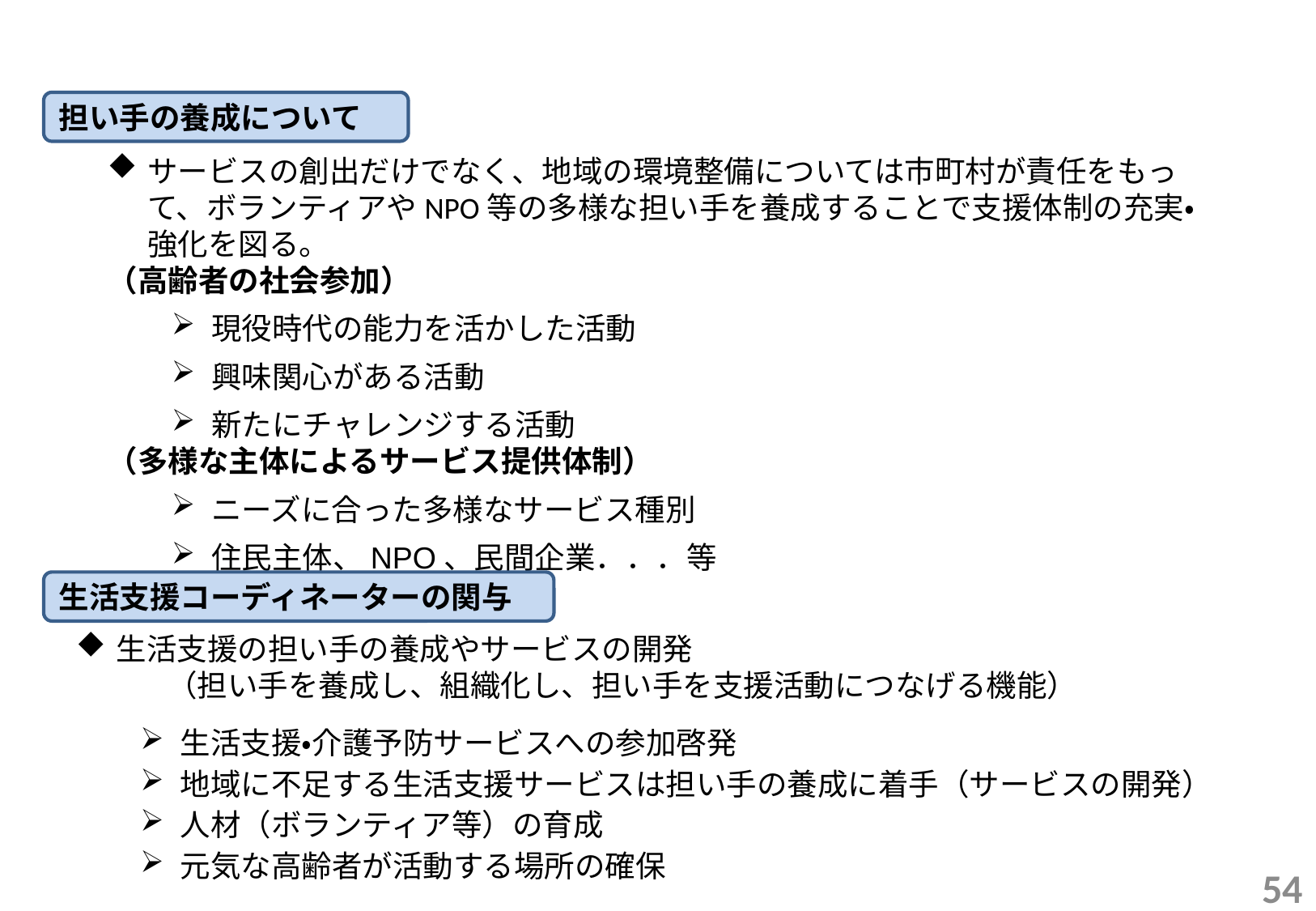

担い手の養成について
サービスの創出だけでなく、地域の環境整備については市町村が責任をもって、ボランティアやNPO等の多様な担い手を養成することで支援体制の充実・強化を図る。
（高齢者の社会参加）
現役時代の能力を活かした活動
興味関心がある活動
新たにチャレンジする活動
（多様な主体によるサービス提供体制）
ニーズに合った多様なサービス種別
住民主体、NPO、民間企業．．．等
生活支援コーディネーターの関与
生活支援の担い手の養成やサービスの開発
　　　（担い手を養成し、組織化し、担い手を支援活動につなげる機能）

生活支援・介護予防サービスへの参加啓発
地域に不足する生活支援サービスは担い手の養成に着手（サービスの開発）
人材（ボランティア等）の育成
元気な高齢者が活動する場所の確保
54